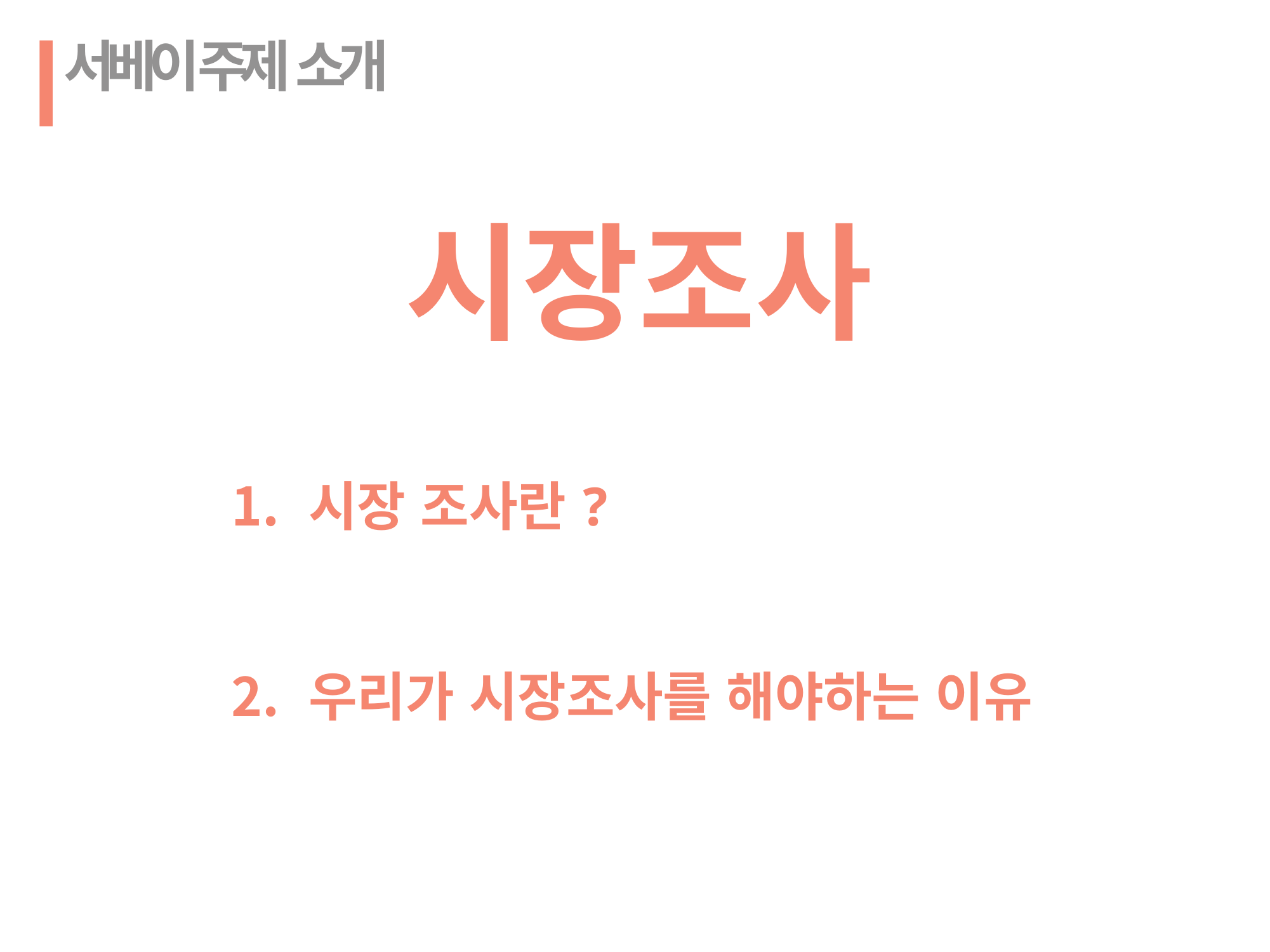

# 서베이 주제  소개

시장조사
시장 조사란?

우리가 시장조사를 해야하는 이유